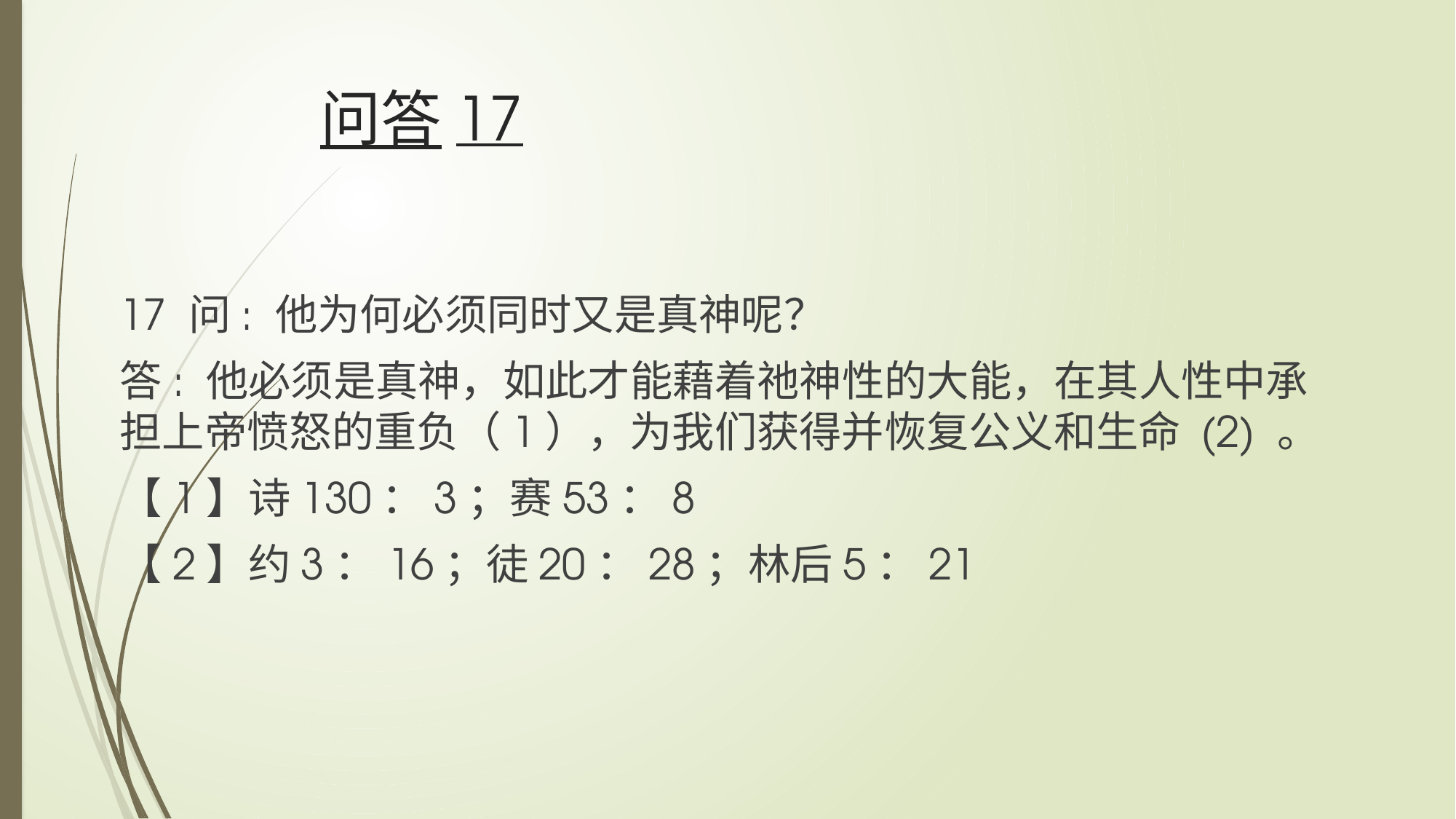

# 问答17
17 问: 他为何必须同时又是真神呢？
答: 他必须是真神，如此才能藉着祂神性的大能，在其人性中承担上帝愤怒的重负（1），为我们获得并恢复公义和生命 (2) 。
【1】诗130：3；赛53：8
【2】约3：16；徒20：28；林后5：21